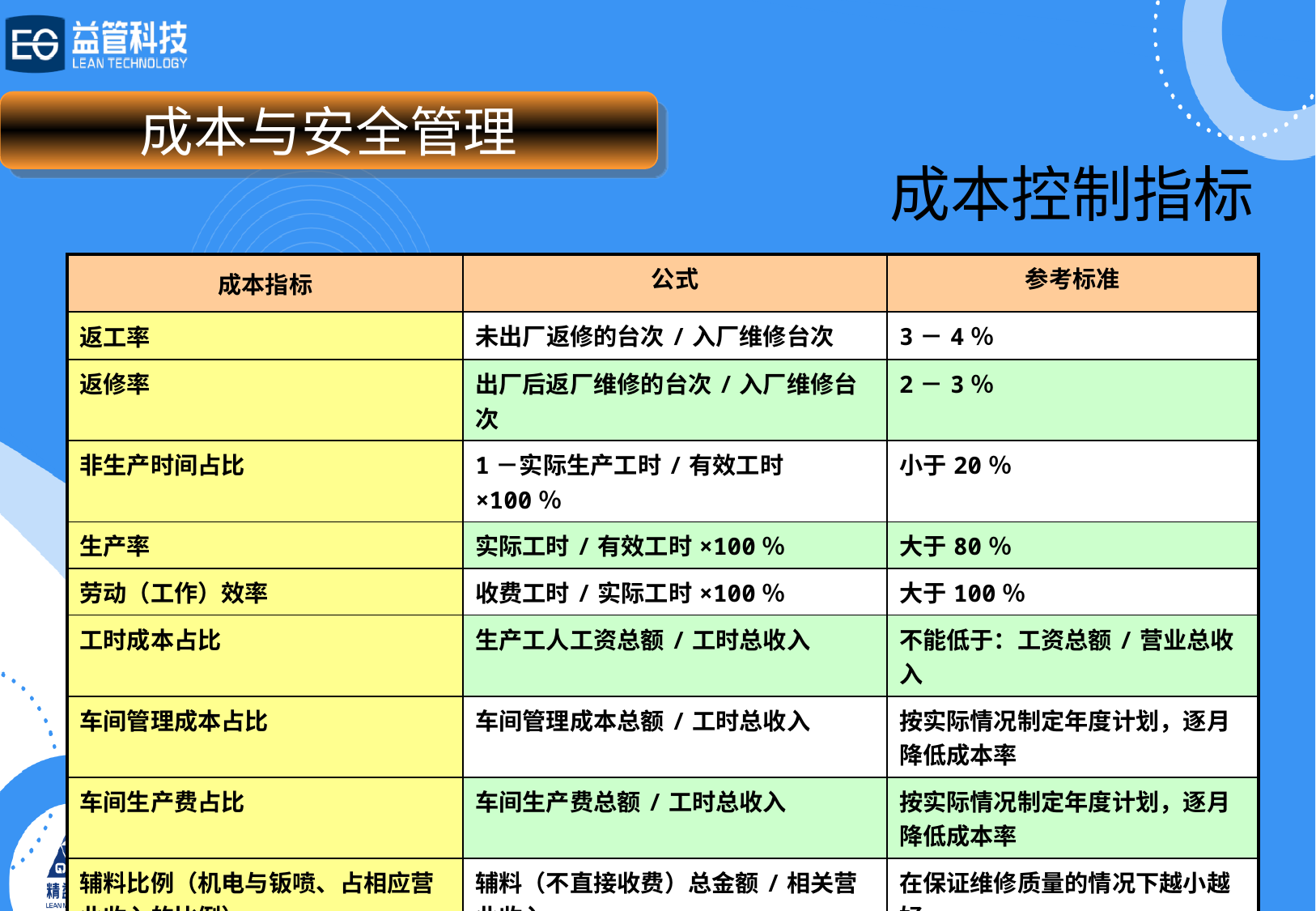

成本与安全管理
# 成本控制指标
| 成本指标 | 公式 | 参考标准 |
| --- | --- | --- |
| 返工率 | 未出厂返修的台次/入厂维修台次 | 3－4％ |
| 返修率 | 出厂后返厂维修的台次/入厂维修台次 | 2－3％ |
| 非生产时间占比 | 1－实际生产工时/有效工时×100％ | 小于20％ |
| 生产率 | 实际工时/有效工时×100％ | 大于80％ |
| 劳动（工作）效率 | 收费工时/实际工时×100％ | 大于100％ |
| 工时成本占比 | 生产工人工资总额/工时总收入 | 不能低于：工资总额/营业总收入 |
| 车间管理成本占比 | 车间管理成本总额/工时总收入 | 按实际情况制定年度计划，逐月降低成本率 |
| 车间生产费占比 | 车间生产费总额/工时总收入 | 按实际情况制定年度计划，逐月降低成本率 |
| 辅料比例（机电与钣喷、占相应营业收入的比例） | 辅料（不直接收费）总金额/相关营业收入 | 在保证维修质量的情况下越小越好 |
| 设备工具维护费占比 | 维护费总额/车间生产费用总额 | 设备工具需要定期维护，维护费用应该逐月有所增加 |